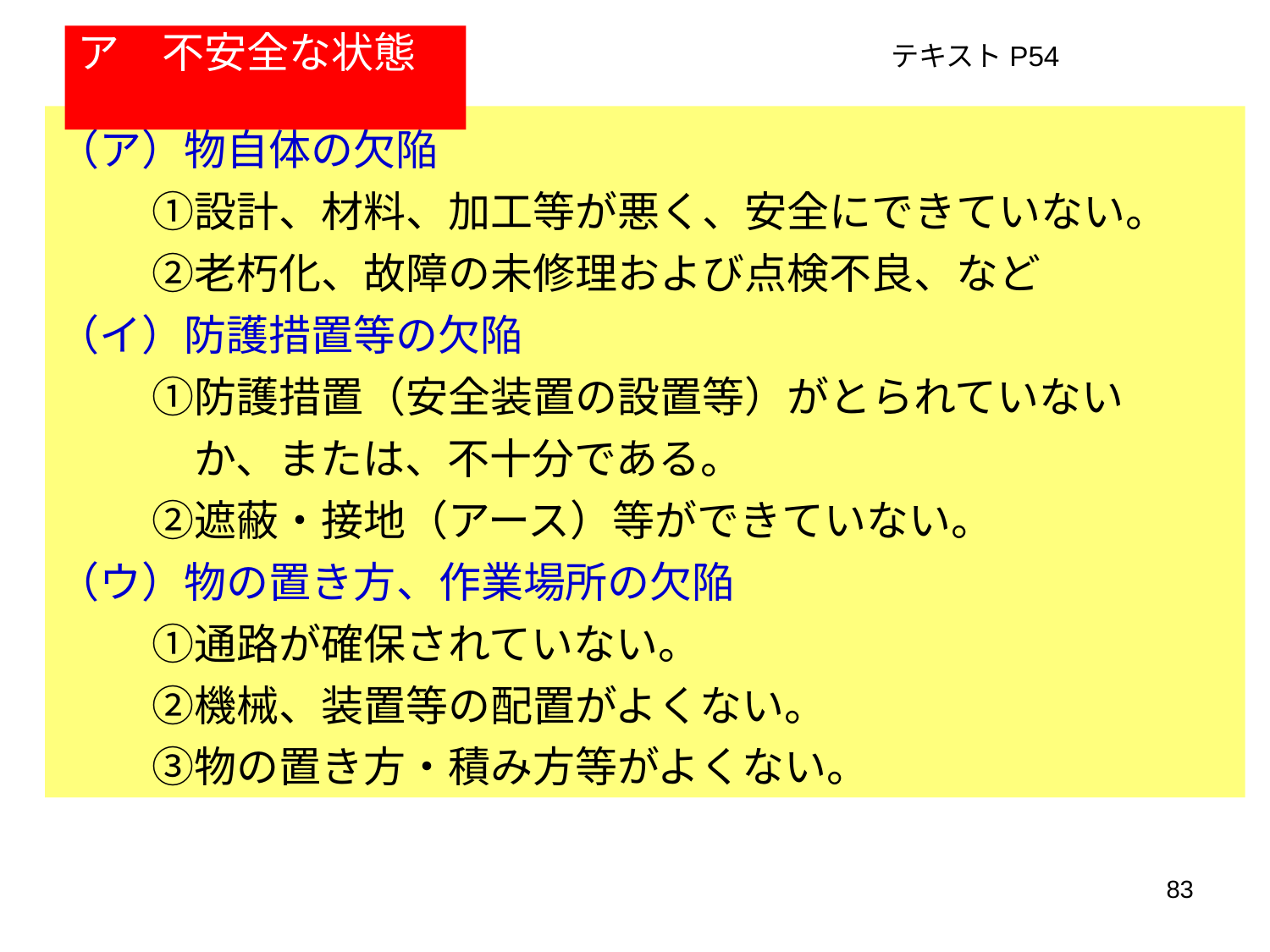

ア　不安全な状態
テキストP54
（ア）物自体の欠陥
　　 ①設計、材料、加工等が悪く、安全にできていない。
　　 ②老朽化、故障の未修理および点検不良、など
（イ）防護措置等の欠陥
　　 ①防護措置（安全装置の設置等）がとられていない
　　　 か、または、不十分である。
　　 ②遮蔽・接地（アース）等ができていない。
（ウ）物の置き方、作業場所の欠陥
　　 ①通路が確保されていない。
　　 ②機械、装置等の配置がよくない。
　　 ③物の置き方・積み方等がよくない。
83